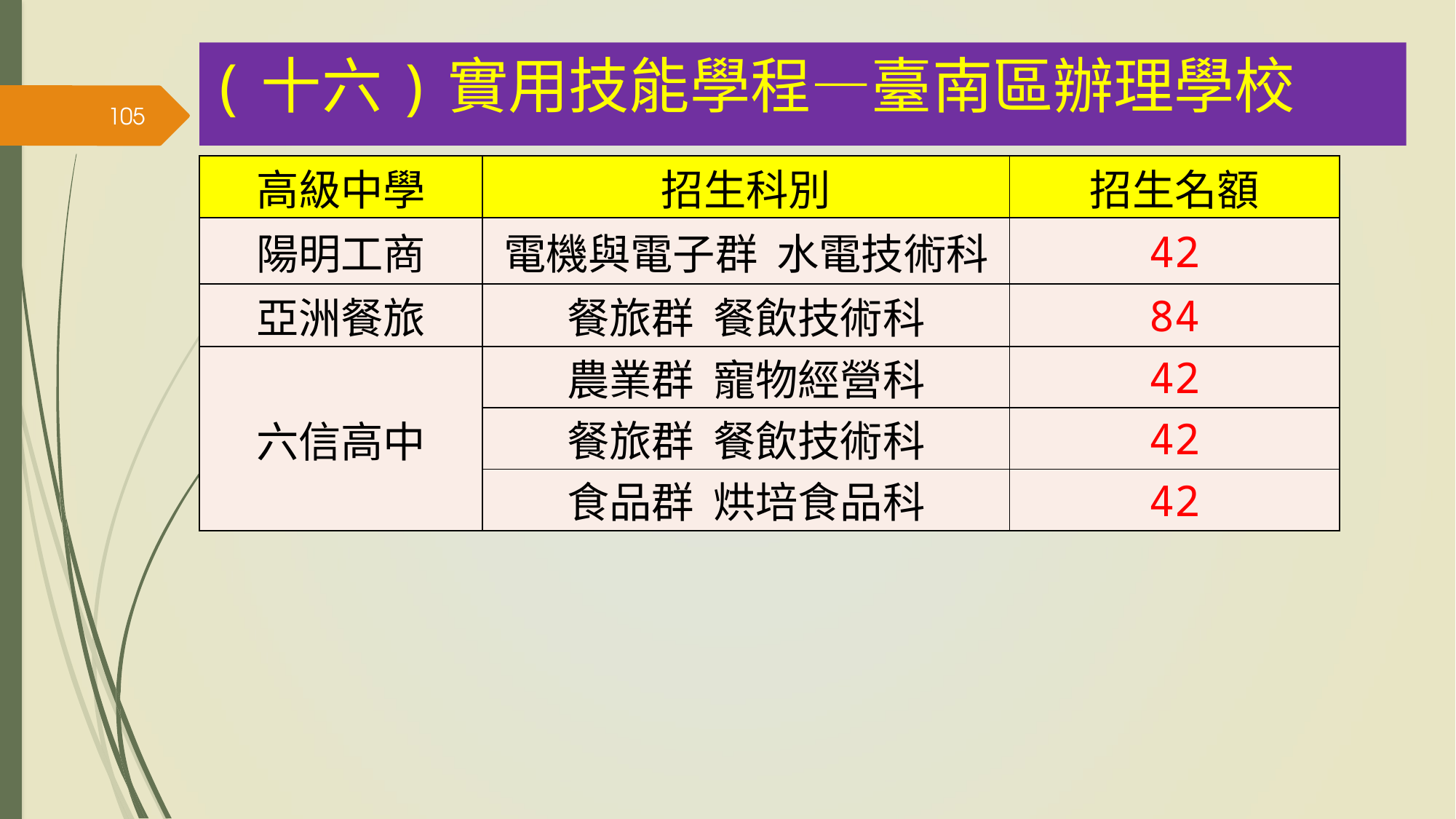

(十六)實用技能學程—臺南區辦理學校
105
| 高級中學 | 招生科別 | 招生名額 |
| --- | --- | --- |
| 陽明工商 | 電機與電子群 水電技術科 | 42 |
| 亞洲餐旅 | 餐旅群 餐飲技術科 | 84 |
| 六信高中 | 農業群 寵物經營科 | 42 |
|  | 餐旅群 餐飲技術科 | 42 |
|  | 食品群 烘培食品科 | 42 |